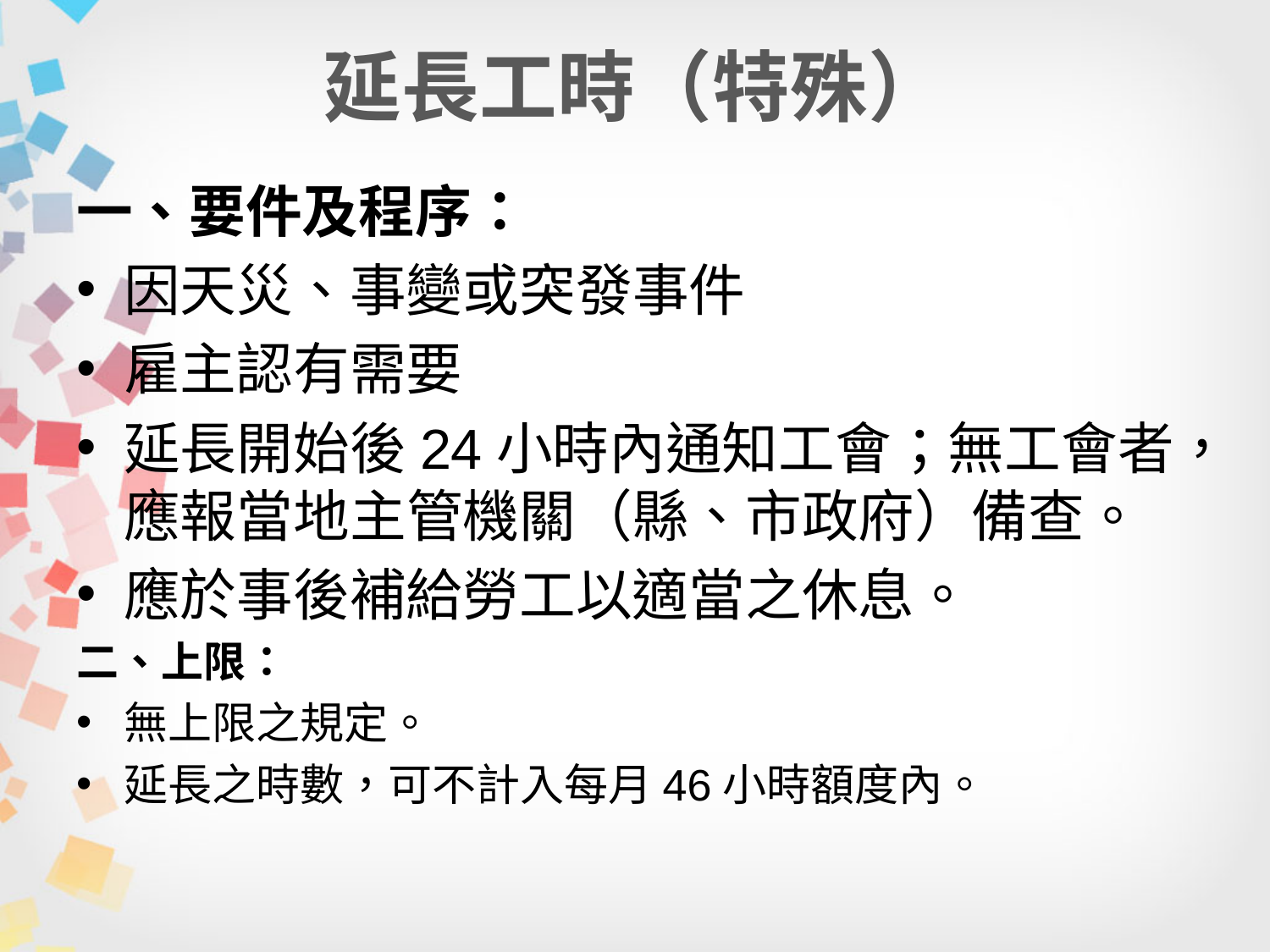

# 延長工時（特殊）
一、要件及程序：
因天災、事變或突發事件
雇主認有需要
延長開始後24小時內通知工會；無工會者，應報當地主管機關（縣、市政府）備查。
應於事後補給勞工以適當之休息。
二、上限：
無上限之規定。
延長之時數，可不計入每月46小時額度內。